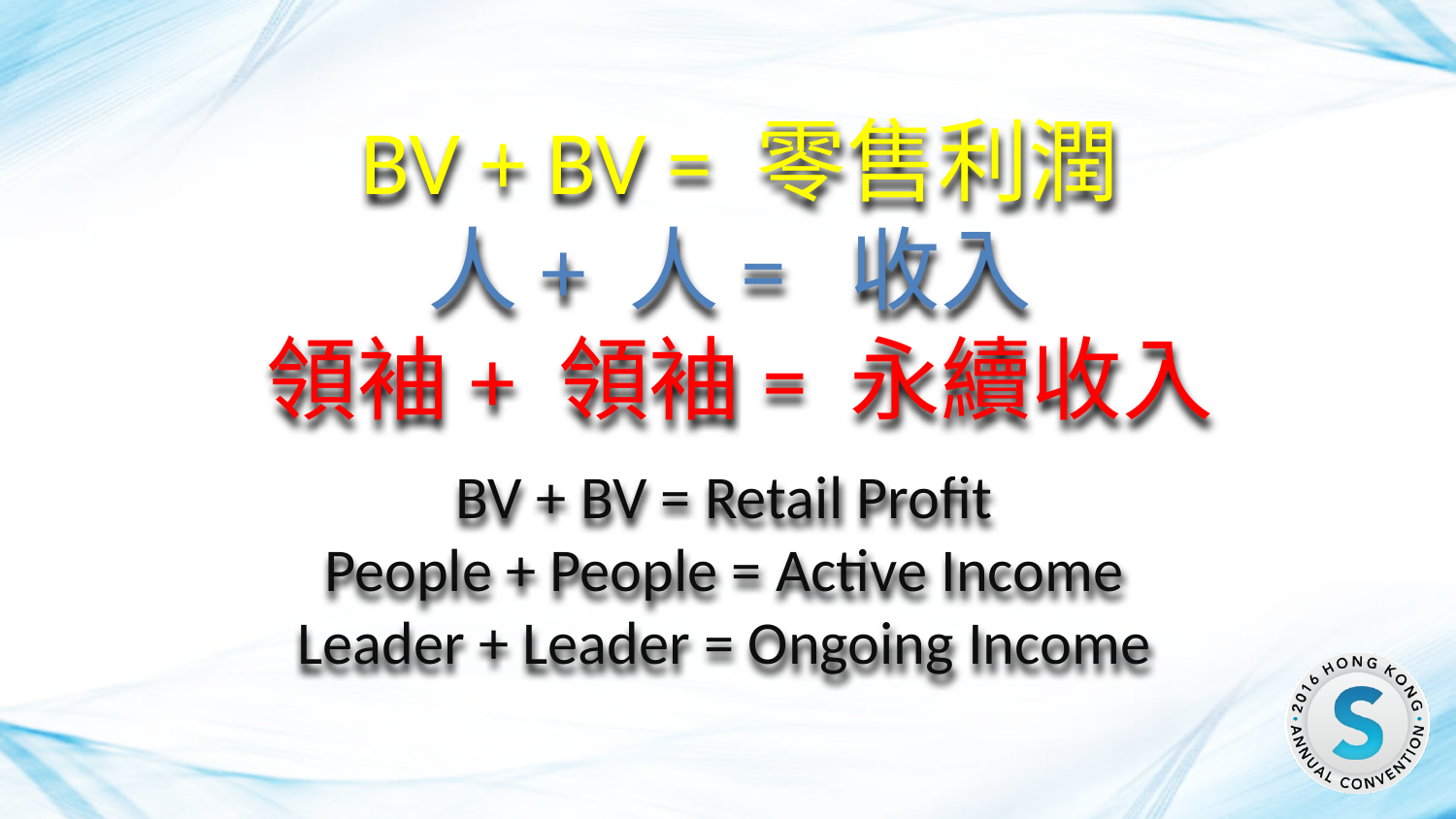

BV + BV = 零售利潤
人+ 人=  收入
領袖+ 領袖= 永續收入
BV + BV = Retail Profit
People + People = Active Income
Leader + Leader = Ongoing Income